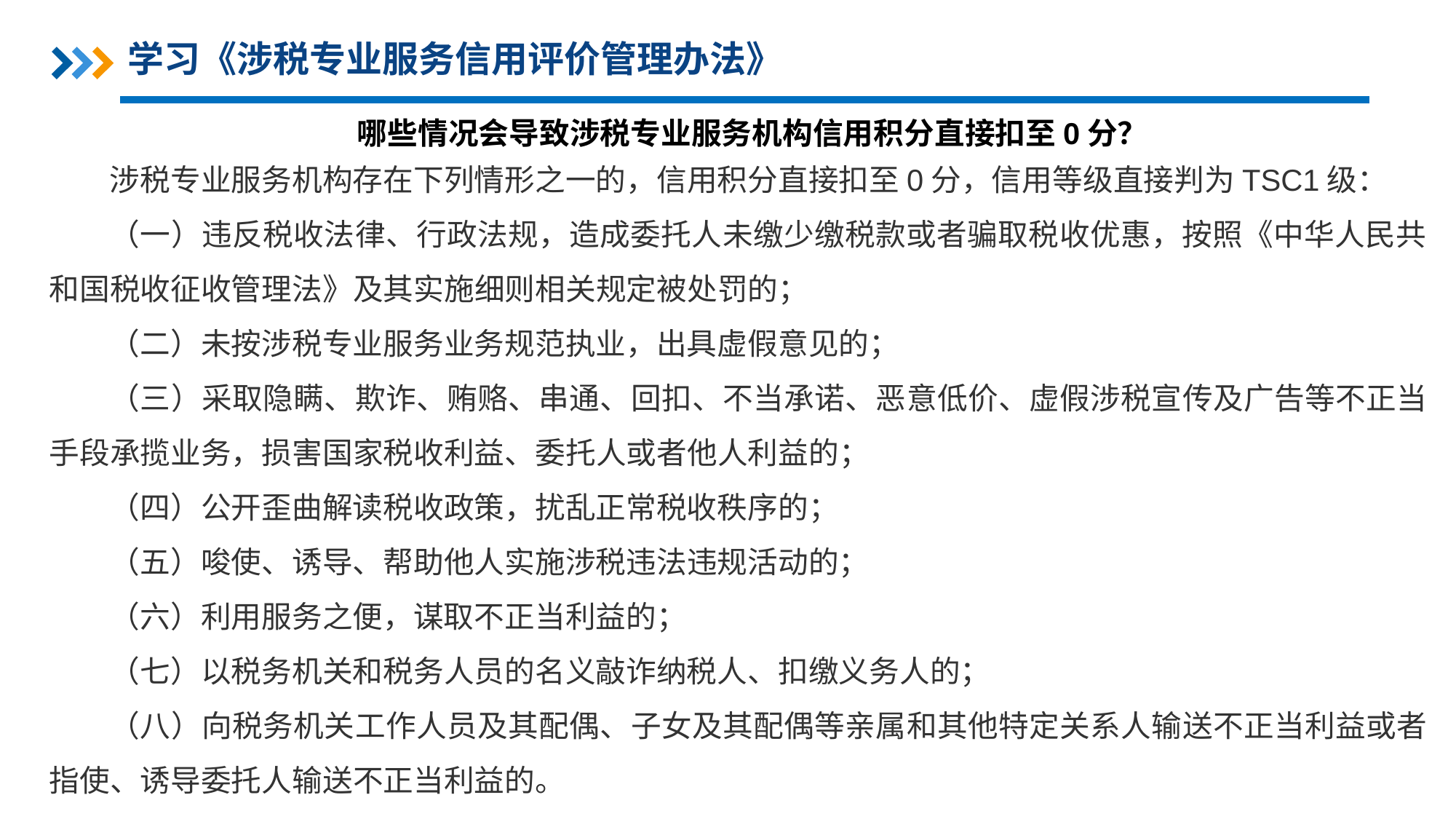

学习《涉税专业服务信用评价管理办法》

哪些情况会导致涉税专业服务机构信用积分直接扣至0分？
涉税专业服务机构存在下列情形之一的，信用积分直接扣至0分，信用等级直接判为TSC1级：
（一）违反税收法律、行政法规，造成委托人未缴少缴税款或者骗取税收优惠，按照《中华人民共和国税收征收管理法》及其实施细则相关规定被处罚的；
（二）未按涉税专业服务业务规范执业，出具虚假意见的；
（三）采取隐瞒、欺诈、贿赂、串通、回扣、不当承诺、恶意低价、虚假涉税宣传及广告等不正当手段承揽业务，损害国家税收利益、委托人或者他人利益的；
（四）公开歪曲解读税收政策，扰乱正常税收秩序的；
（五）唆使、诱导、帮助他人实施涉税违法违规活动的；
（六）利用服务之便，谋取不正当利益的；
（七）以税务机关和税务人员的名义敲诈纳税人、扣缴义务人的；
（八）向税务机关工作人员及其配偶、子女及其配偶等亲属和其他特定关系人输送不正当利益或者指使、诱导委托人输送不正当利益的。